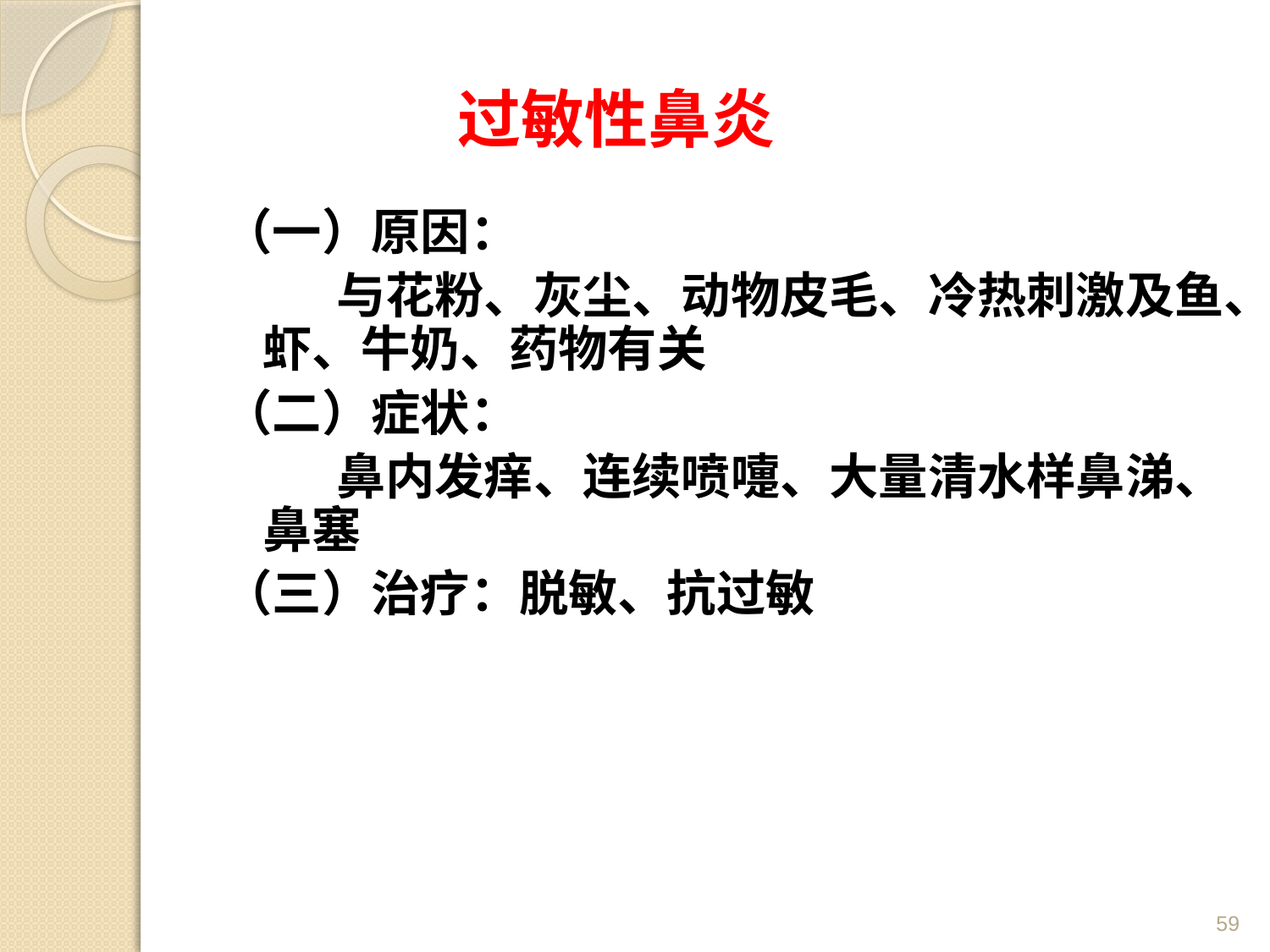

# 过敏性鼻炎
（一）原因：
         与花粉、灰尘、动物皮毛、冷热刺激及鱼、虾、牛奶、药物有关
（二）症状：
         鼻内发痒、连续喷嚏、大量清水样鼻涕、鼻塞
（三）治疗：脱敏、抗过敏

59